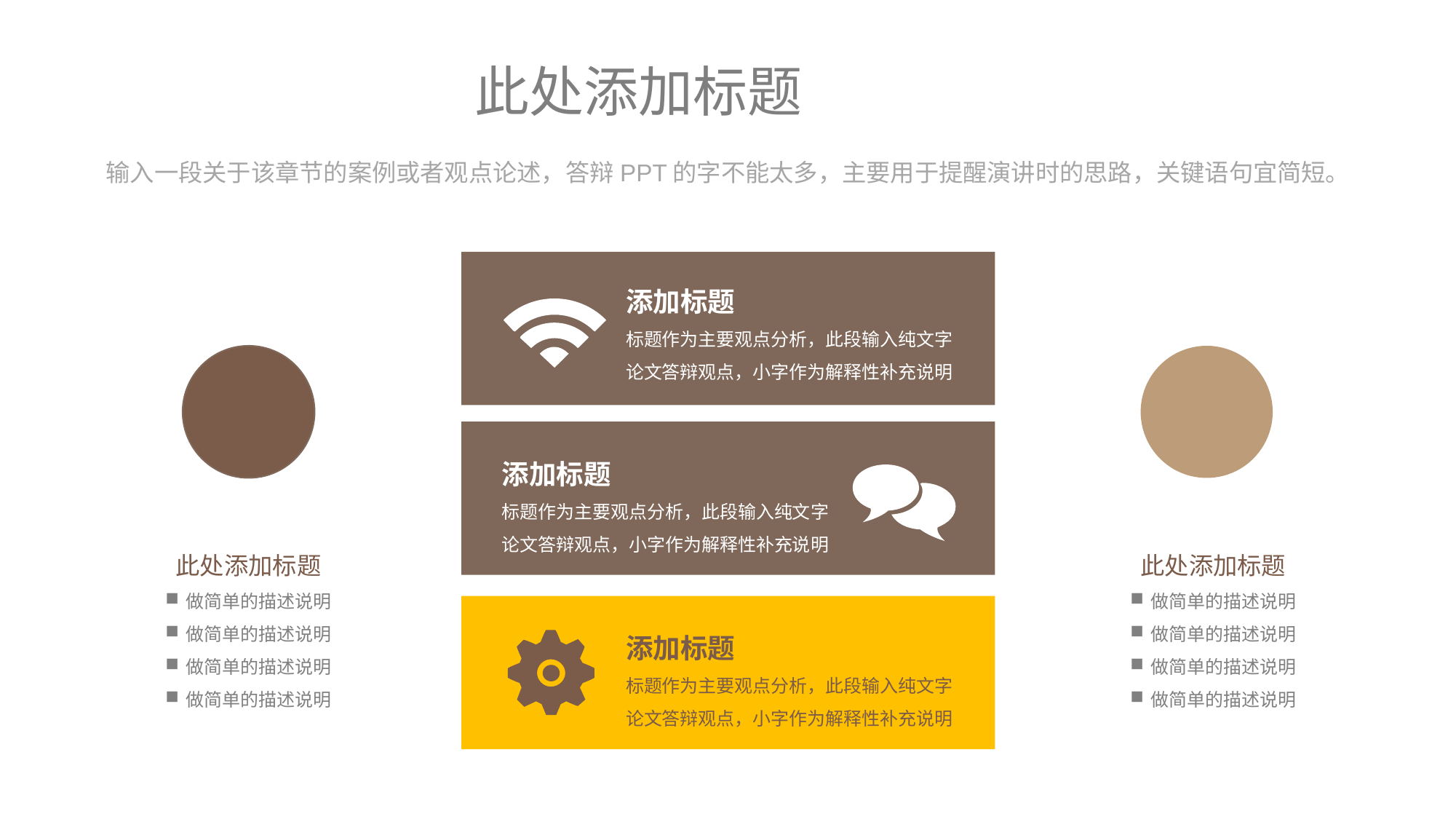

此处添加标题
输入一段关于该章节的案例或者观点论述，答辩PPT的字不能太多，主要用于提醒演讲时的思路，关键语句宜简短。

添加标题
标题作为主要观点分析，此段输入纯文字论文答辩观点，小字作为解释性补充说明

添加标题
标题作为主要观点分析，此段输入纯文字论文答辩观点，小字作为解释性补充说明

此处添加标题
做简单的描述说明
做简单的描述说明
做简单的描述说明
做简单的描述说明
此处添加标题
做简单的描述说明
做简单的描述说明
做简单的描述说明
做简单的描述说明

添加标题
标题作为主要观点分析，此段输入纯文字论文答辩观点，小字作为解释性补充说明